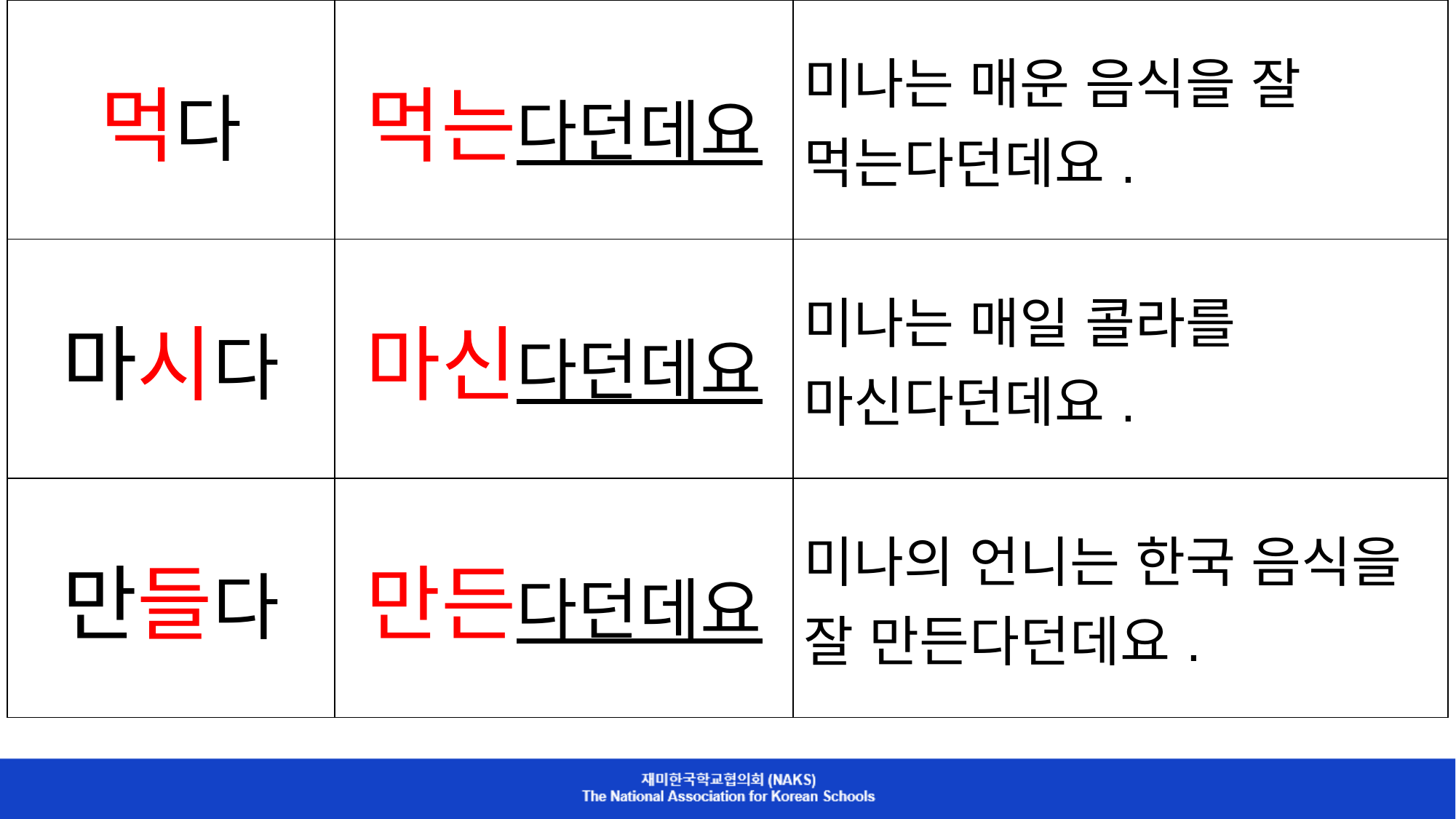

| 먹다 | 먹는다던데요 | 미나는 매운 음식을 잘 먹는다던데요. |
| --- | --- | --- |
| 마시다 | 마신다던데요 | 미나는 매일 콜라를 마신다던데요. |
| 만들다 | 만든다던데요 | 미나의 언니는 한국 음식을 잘 만든다던데요. |